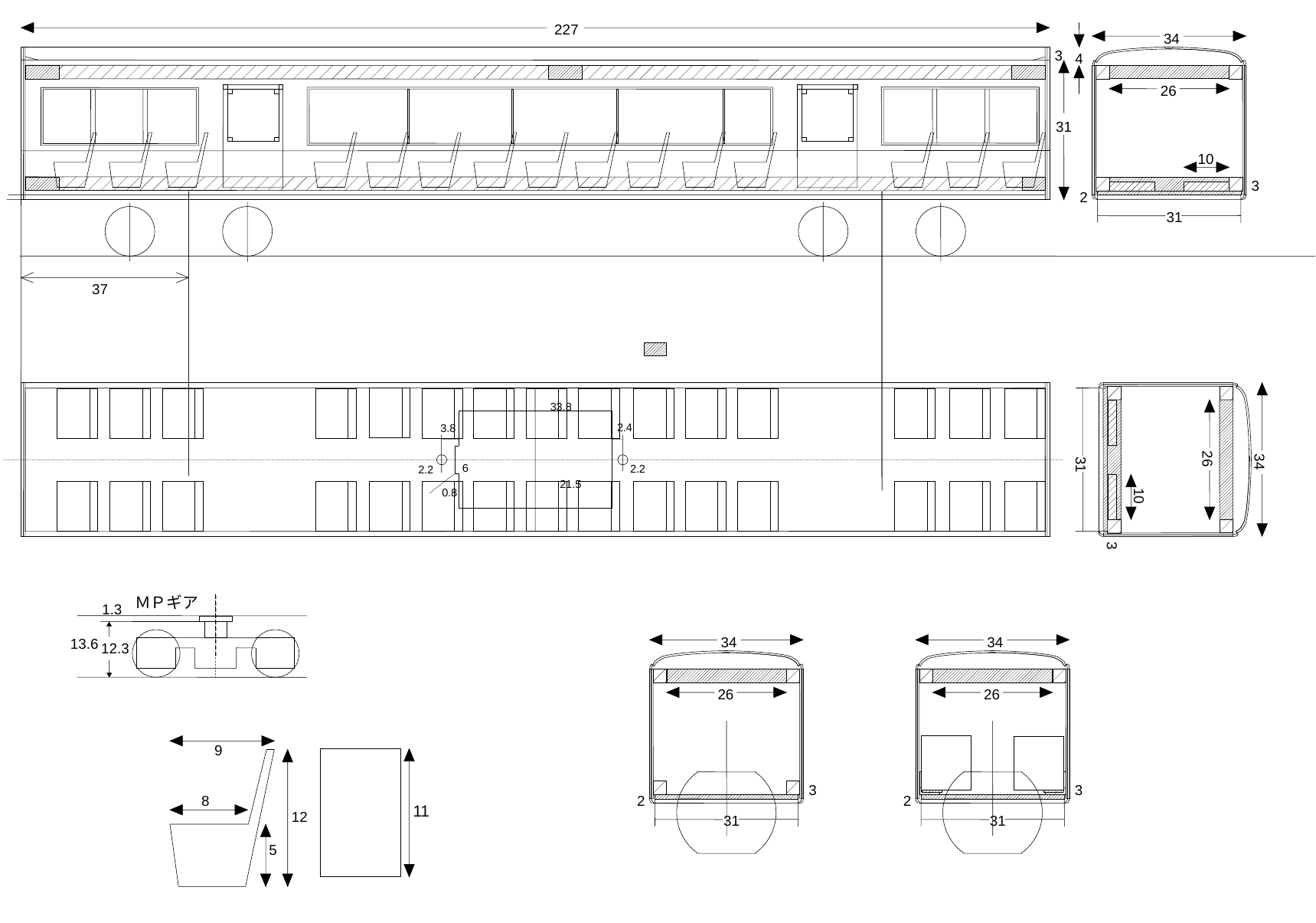

227

34

3

4

26

31

10

3

2

1

31

37

26

34

31

10

3

33.8

2.4
3.8

6
2.2
2.2

21.5

0.8
ＭＰギア

1.3

13.6

12.3

34
34

26
26

9

3
3

8
2
2

11

12
31
31

5